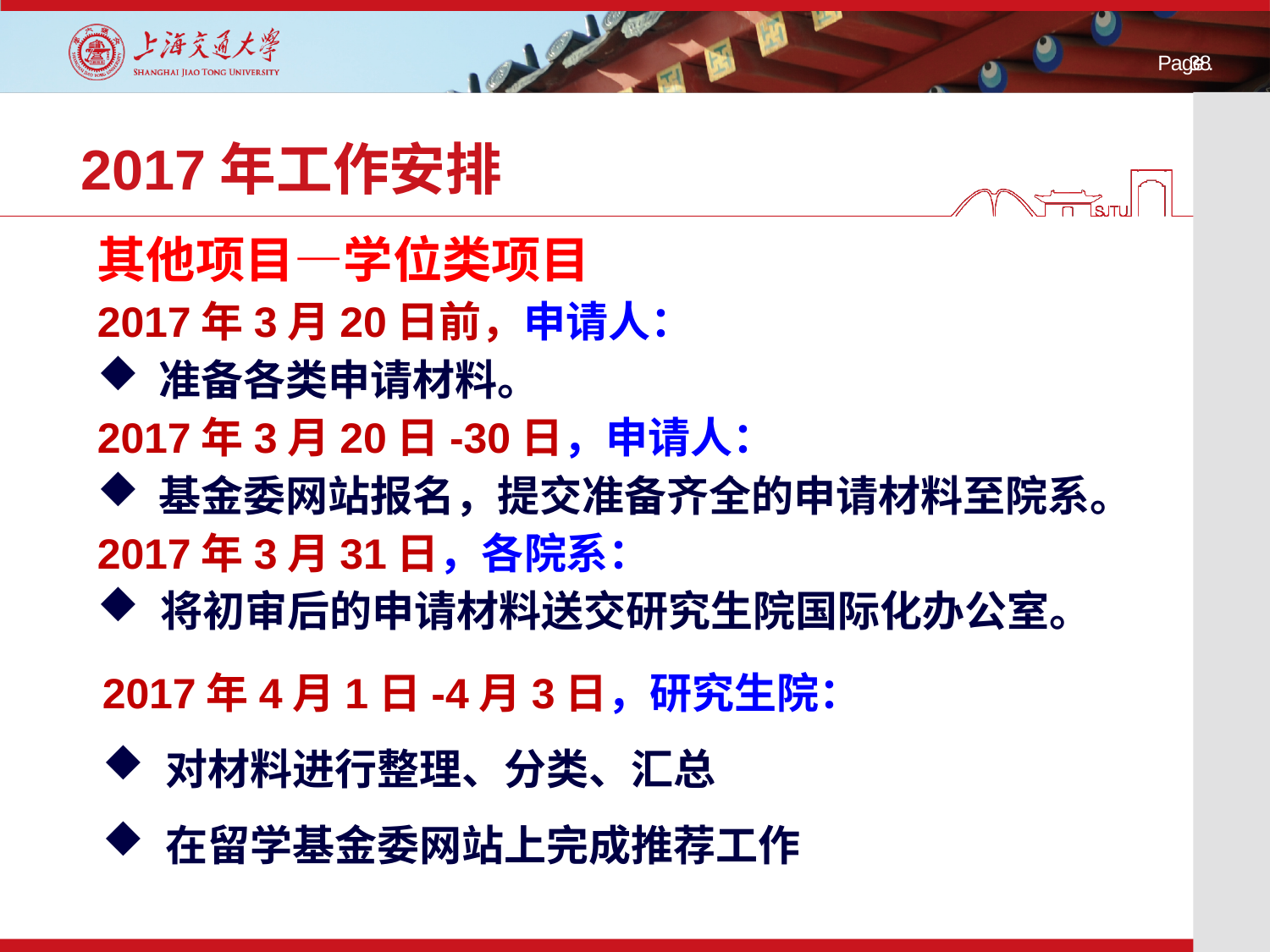

# 2017年工作安排
其他项目—学位类项目
2017年3月20日前，申请人：
 准备各类申请材料。
2017年3月20日-30日，申请人：
 基金委网站报名，提交准备齐全的申请材料至院系。
2017年3月31日，各院系：
将初审后的申请材料送交研究生院国际化办公室。

2017年4月1日-4月3日，研究生院：
对材料进行整理、分类、汇总
在留学基金委网站上完成推荐工作